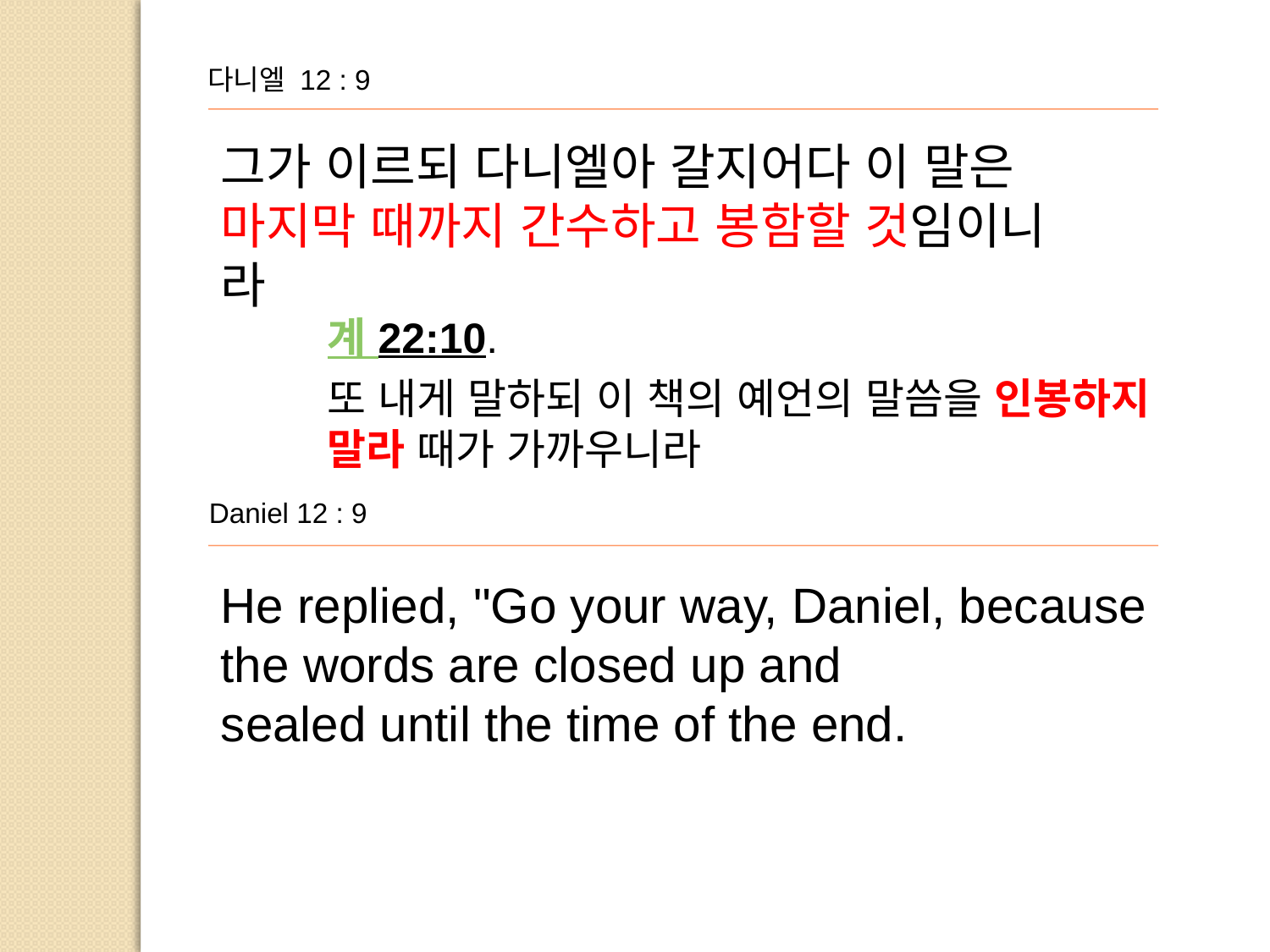

다니엘 12 : 9

그가 이르되 다니엘아 갈지어다 이 말은 마지막 때까지 간수하고 봉함할 것임이니
라
계 22:10.
또 내게 말하되 이 책의 예언의 말씀을 인봉하지 말라 때가 가까우니라
Daniel 12 : 9

He replied, "Go your way, Daniel, because the words are closed up and
sealed until the time of the end.